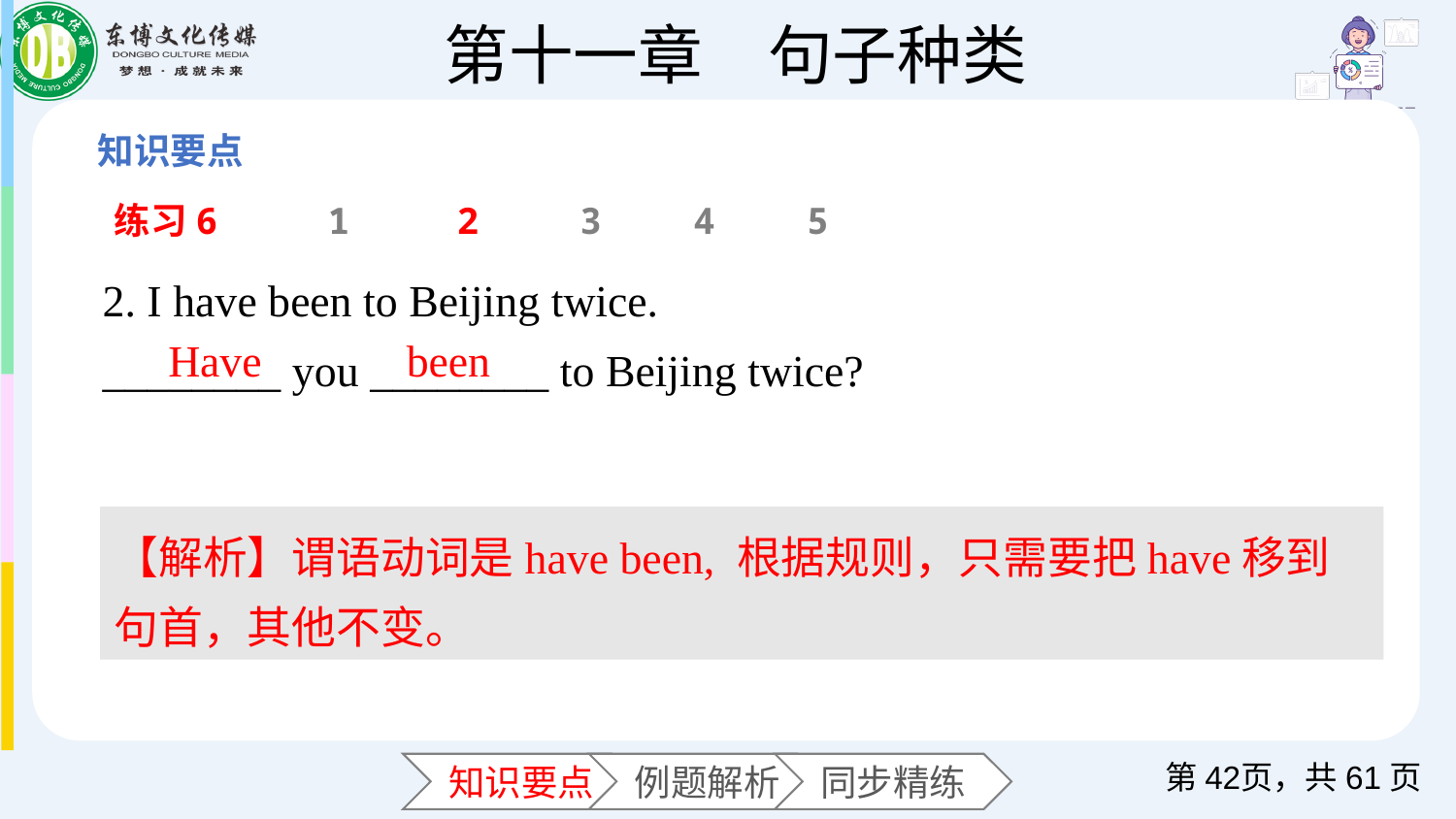

练习6
1
2
3
4
5
2. I have been to Beijing twice.
________ you ________ to Beijing twice?
 Have
been
【解析】谓语动词是have been, 根据规则，只需要把have移到句首，其他不变。